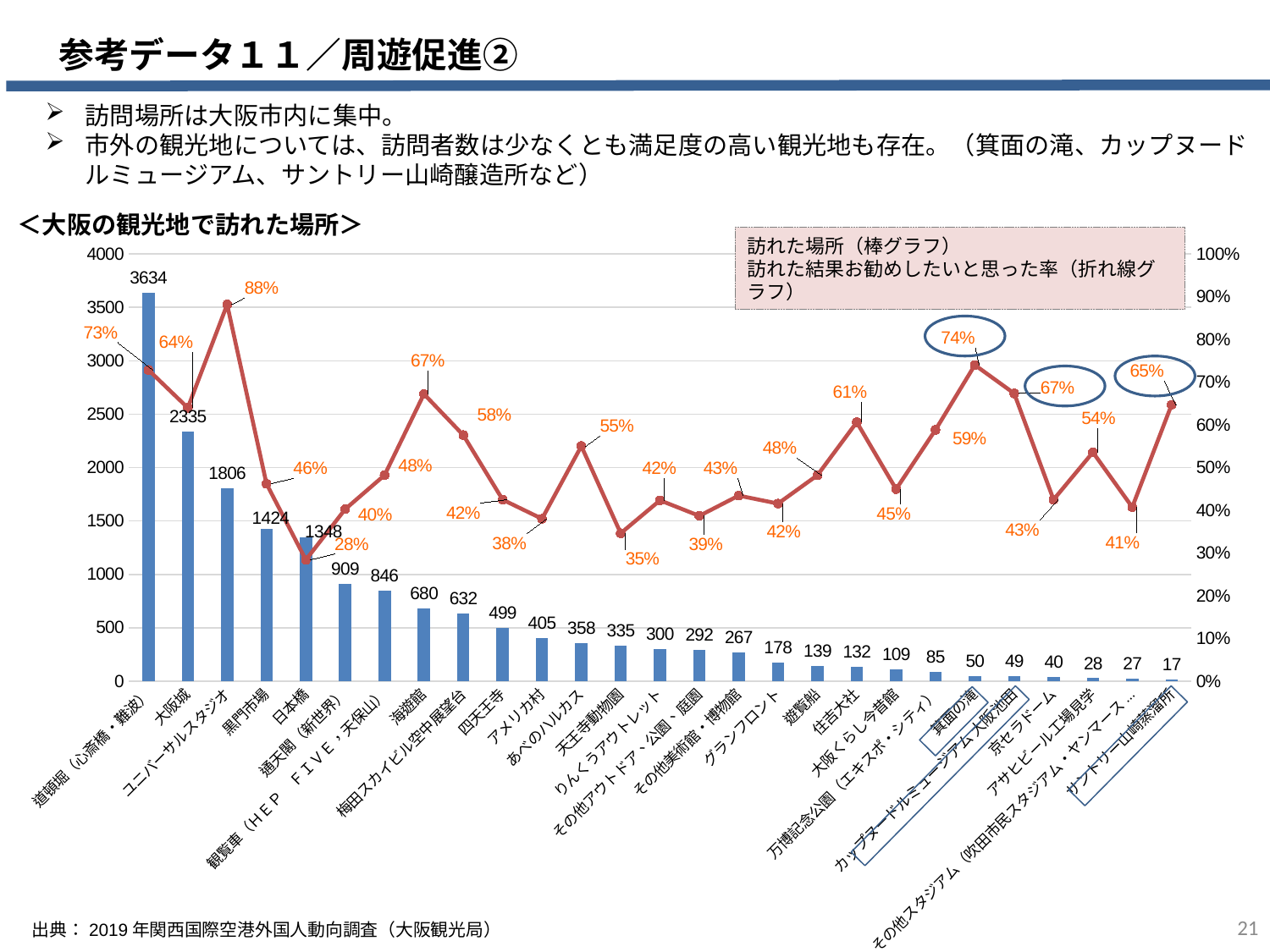

参考データ１１／周遊促進②
訪問場所は大阪市内に集中。
市外の観光地については、訪問者数は少なくとも満足度の高い観光地も存在。（箕面の滝、カップヌードルミュージアム、サントリー山崎醸造所など）
＜大阪の観光地で訪れた場所＞
訪れた場所（棒グラフ）
訪れた結果お勧めしたいと思った率（折れ線グラフ）

### Chart

| Category |  |  |
|---|---|---|
| 道頓堀（心斎橋・難波） | 3634.0 | 0.7283984589983489 |
| 大阪城 | 2335.0 | 0.6398286937901498 |
| ユニバーサルスタジオ | 1806.0 | 0.8815060908084164 |
| 黒門市場 | 1424.0 | 0.46207865168539325 |
| 日本橋 | 1348.0 | 0.2841246290801187 |
| 通天閣（新世界） | 909.0 | 0.40264026402640263 |
| 観覧車（ＨＥＰ　ＦＩＶＥ，天保山） | 846.0 | 0.48226950354609927 |
| 海遊館 | 680.0 | 0.6720588235294118 |
| 梅田スカイビル空中展望台 | 632.0 | 0.5759493670886076 |
| 四天王寺 | 499.0 | 0.4248496993987976 |
| アメリカ村 | 405.0 | 0.3802469135802469 |
| あべのハルカス | 358.0 | 0.5502793296089385 |
| 天王寺動物園 | 335.0 | 0.34626865671641793 |
| りんくうアウトレット | 300.0 | 0.42333333333333334 |
| その他アウトドア、公園、庭園 | 292.0 | 0.386986301369863 |
| その他美術館・博物館 | 267.0 | 0.4344569288389513 |
| グランフロント | 178.0 | 0.4157303370786517 |
| 遊覧船 | 139.0 | 0.48201438848920863 |
| 住吉大社 | 132.0 | 0.6060606060606061 |
| 大阪くらし今昔館 | 109.0 | 0.44954128440366975 |
| 万博記念公園（エキスポ・シティ） | 85.0 | 0.5882352941176471 |
| 箕面の滝 | 50.0 | 0.74 |
| カップヌードルミュージアム 大阪池田 | 49.0 | 0.673469387755102 |
| 京セラドーム | 40.0 | 0.425 |
| アサヒビール工場見学 | 28.0 | 0.5357142857142857 |
| その他スタジアム（吹田市民スタジアム・ヤンマースタジアム長居） | 27.0 | 0.4074074074074074 |
| サントリー山崎蒸溜所 | 17.0 | 0.6470588235294118 |

出典：2019年関西国際空港外国人動向調査（大阪観光局）